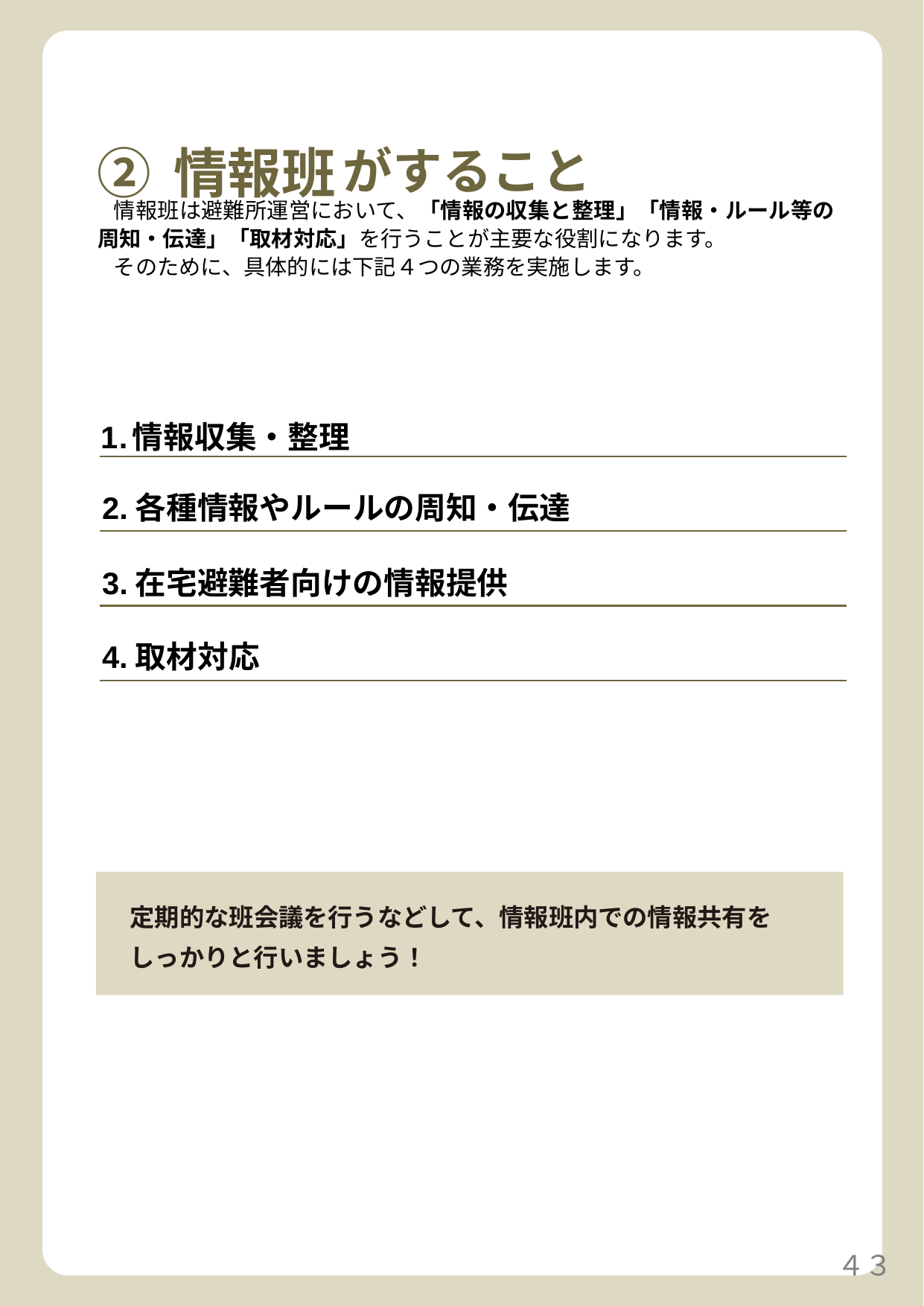

②情報班がすること
情報班は避難所運営において、「情報の収集と整理」「情報・ルール等の周知・伝達」「取材対応」を行うことが主要な役割になります。
そのために、具体的には下記４つの業務を実施します。
情報収集・整理

2.各種情報やルールの周知・伝達

3.在宅避難者向けの情報提供

4.取材対応

定期的な班会議を行うなどして、情報班内での情報共有をしっかりと行いましょう！
４３